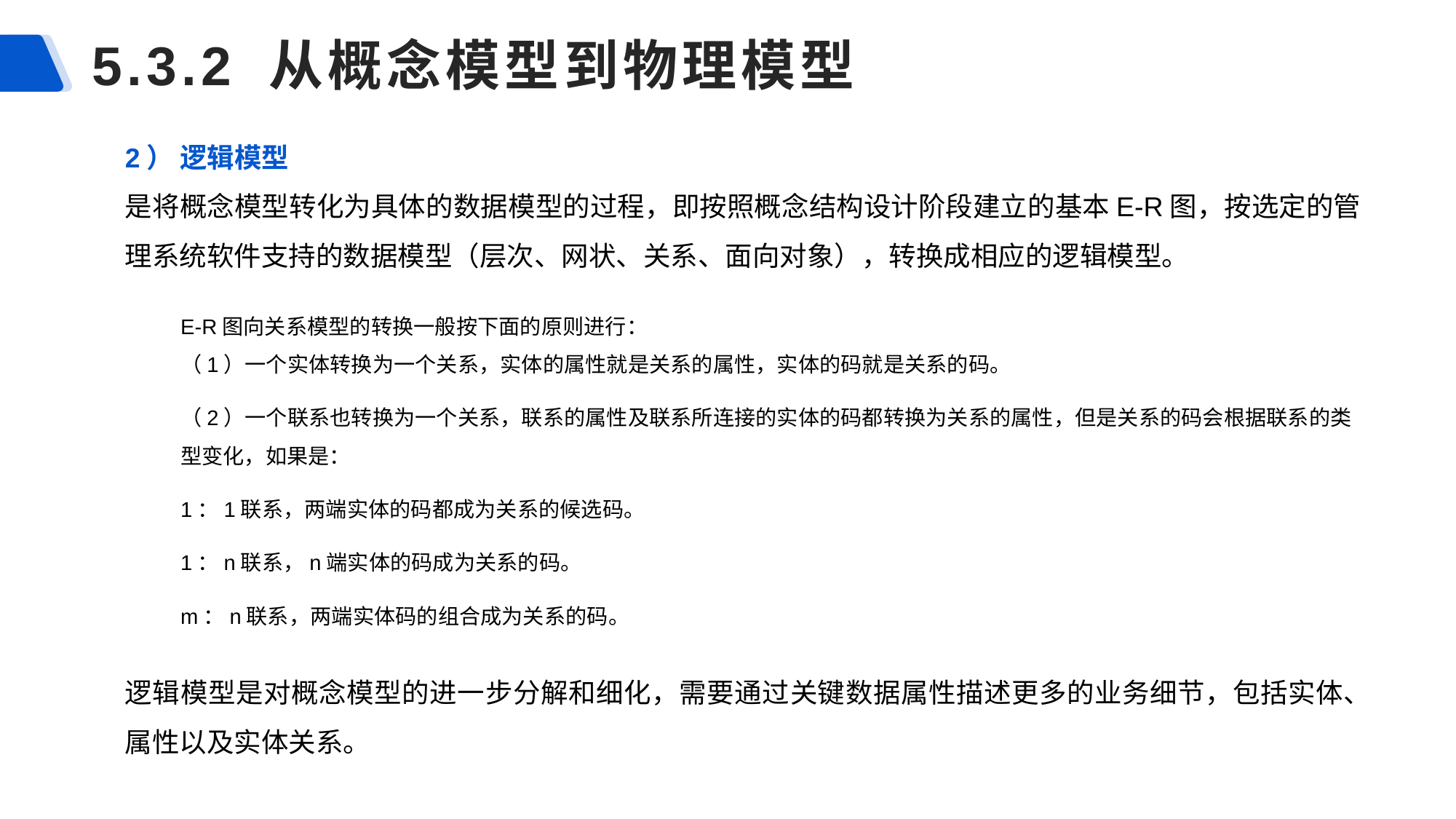

# 5.3.2 从概念模型到物理模型
2） 逻辑模型
是将概念模型转化为具体的数据模型的过程，即按照概念结构设计阶段建立的基本E-R图，按选定的管理系统软件支持的数据模型（层次、网状、关系、面向对象），转换成相应的逻辑模型。
E-R图向关系模型的转换一般按下面的原则进行：
（1）一个实体转换为一个关系，实体的属性就是关系的属性，实体的码就是关系的码。
（2）一个联系也转换为一个关系，联系的属性及联系所连接的实体的码都转换为关系的属性，但是关系的码会根据联系的类型变化，如果是：
1：1联系，两端实体的码都成为关系的候选码。
1：n联系，n端实体的码成为关系的码。
m：n联系，两端实体码的组合成为关系的码。
逻辑模型是对概念模型的进一步分解和细化，需要通过关键数据属性描述更多的业务细节，包括实体、属性以及实体关系。